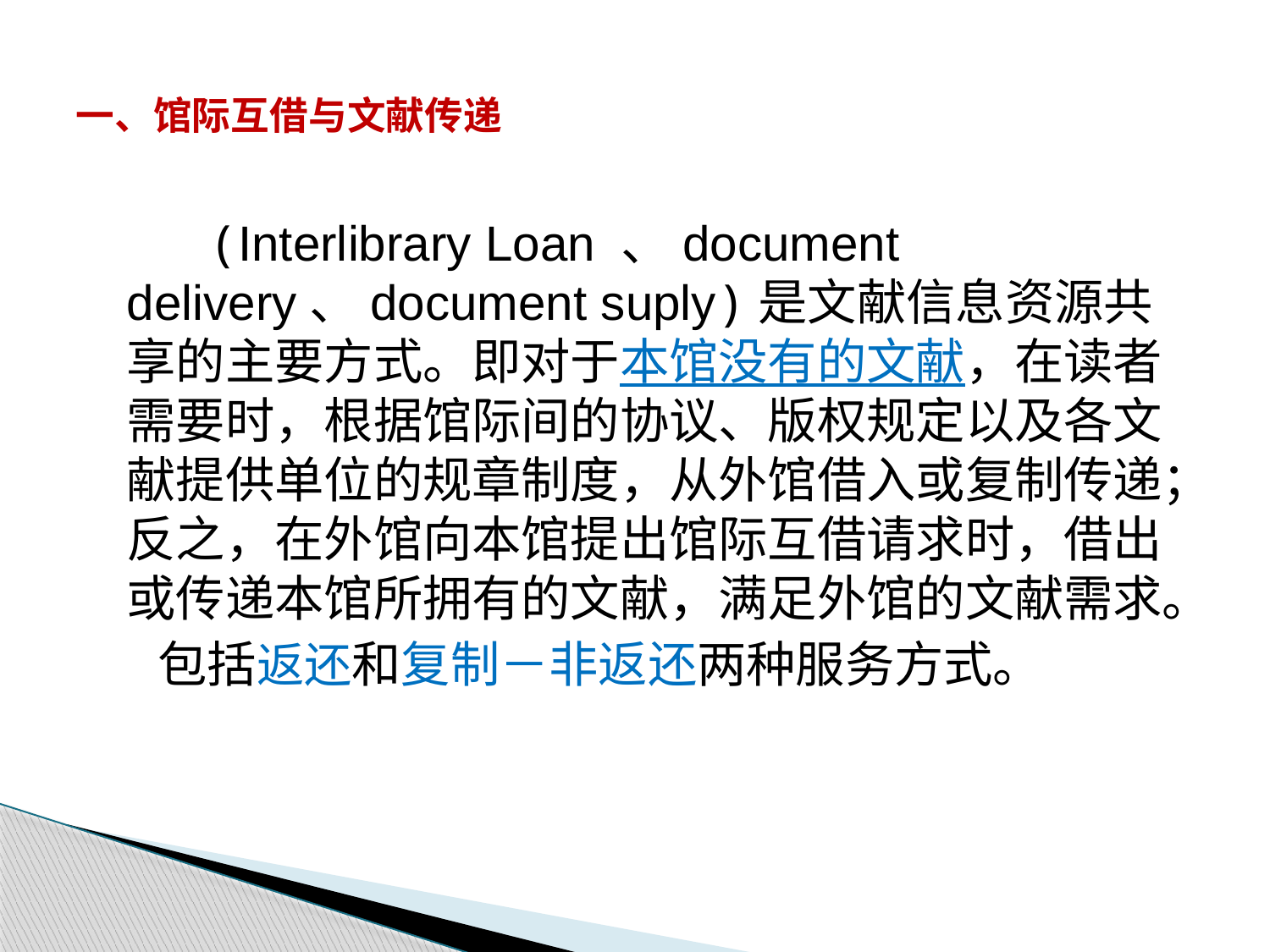

# 一、馆际互借与文献传递
　　 (Interlibrary Loan 、document delivery、document suply)是文献信息资源共享的主要方式。即对于本馆没有的文献，在读者需要时，根据馆际间的协议、版权规定以及各文献提供单位的规章制度，从外馆借入或复制传递；反之，在外馆向本馆提出馆际互借请求时，借出或传递本馆所拥有的文献，满足外馆的文献需求。
     包括返还和复制－非返还两种服务方式。